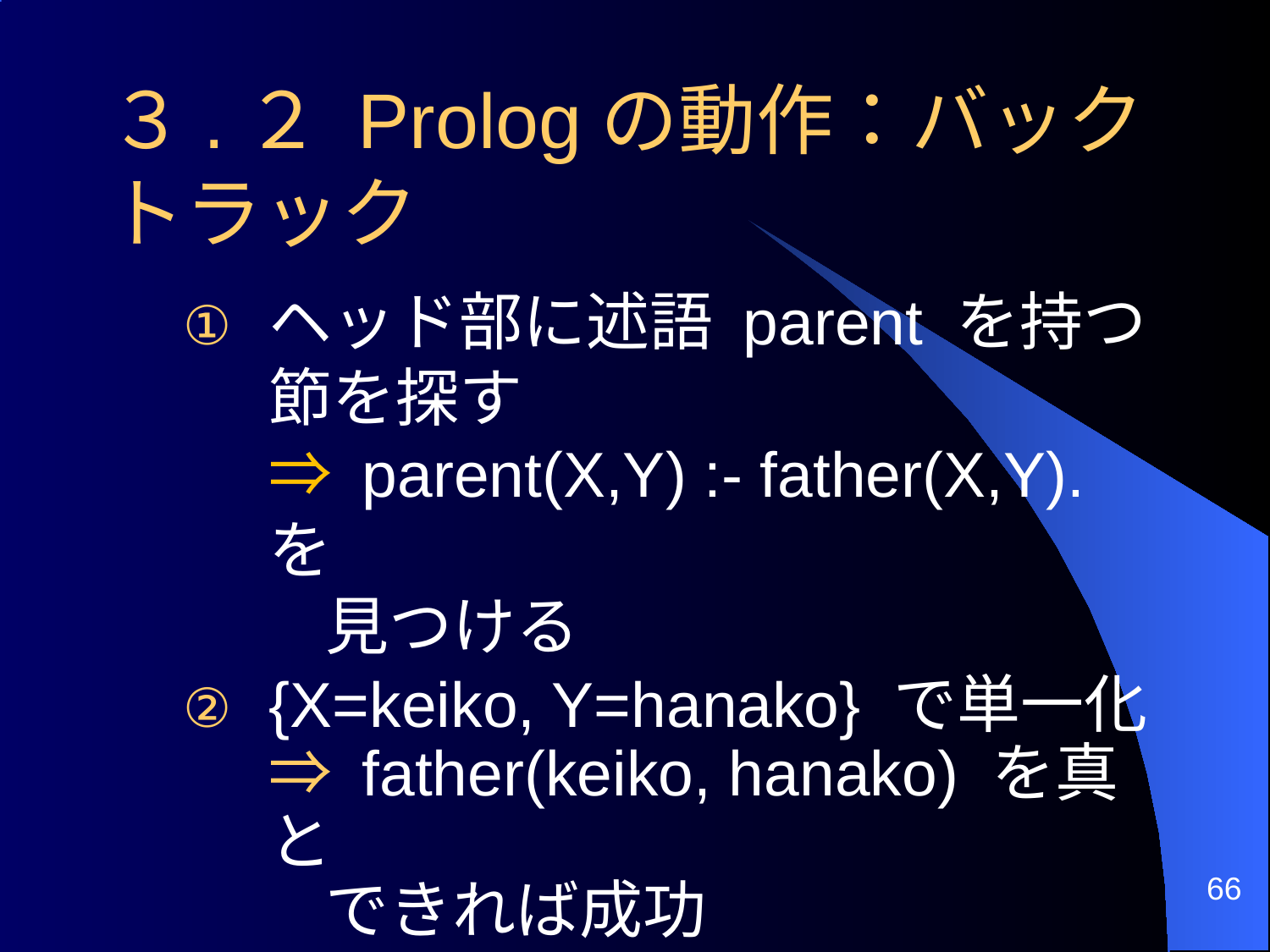

# ３.２ Prologの動作：バックトラック
ヘッド部に述語 parent を持つ節を探す
⇒ parent(X,Y) :- father(X,Y). を
    見つける
{X=keiko, Y=hanako} で単一化
⇒ father(keiko, hanako) を真と
    できれば成功

66